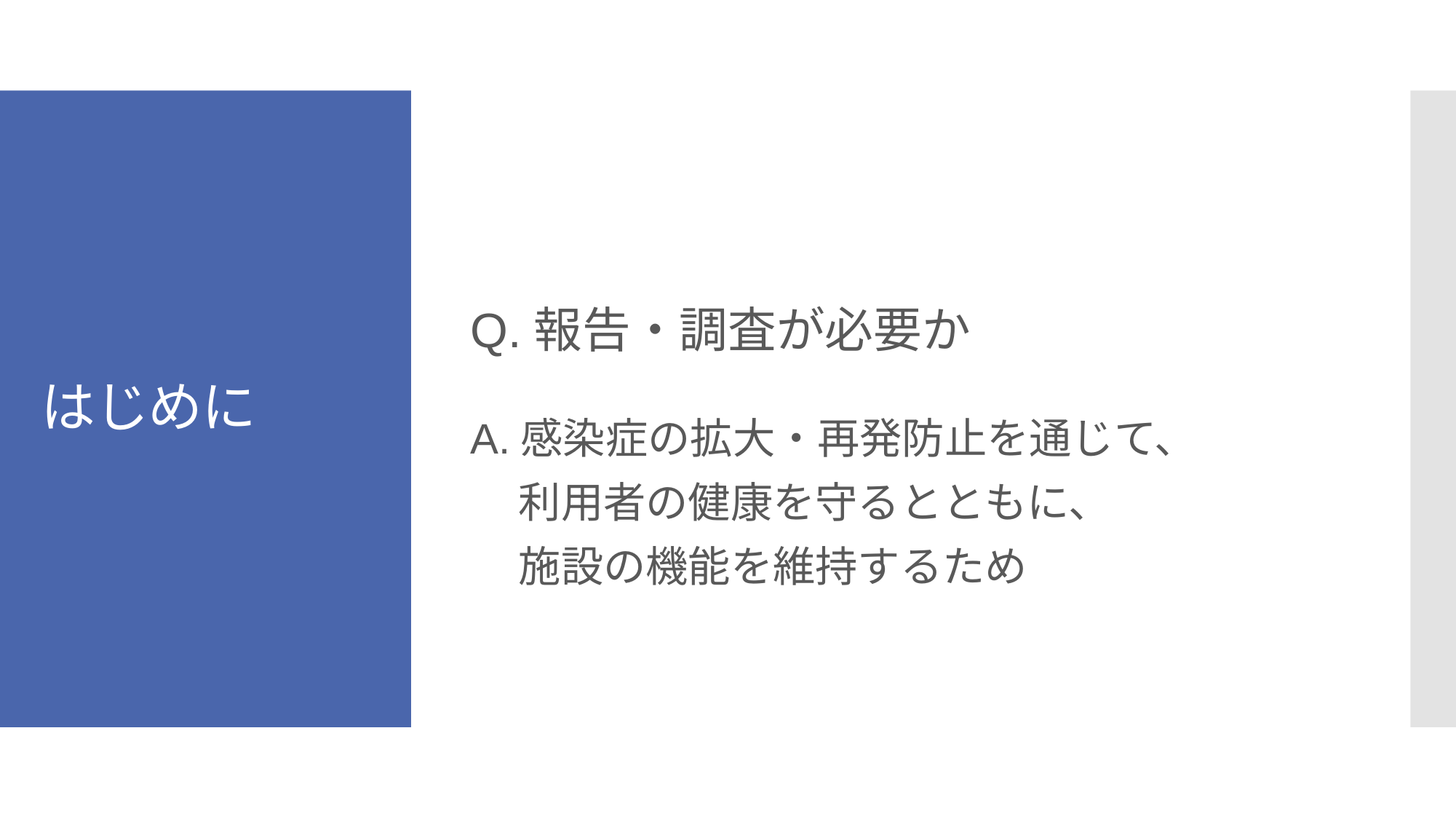

# はじめに
Q.報告・調査が必要か
A.感染症の拡大・再発防止を通じて、
    利用者の健康を守るとともに、
    施設の機能を維持するため